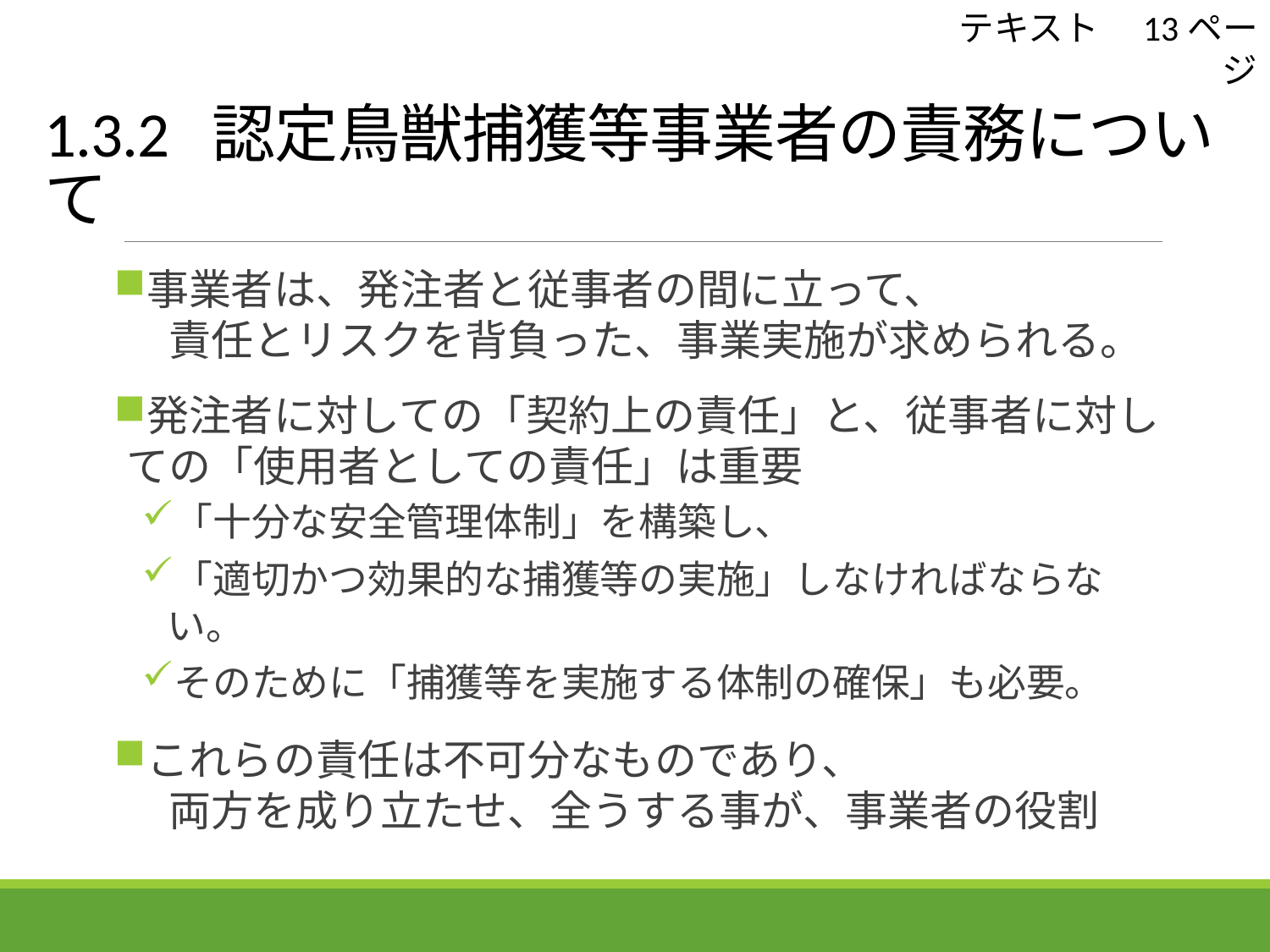

テキスト　13ページ
# 1.3.2  認定鳥獣捕獲等事業者の責務について
事業者は、発注者と従事者の間に立って、
　責任とリスクを背負った、事業実施が求められる。
発注者に対しての「契約上の責任」と、従事者に対しての「使用者としての責任」は重要
「十分な安全管理体制」を構築し、
「適切かつ効果的な捕獲等の実施」しなければならない。
そのために「捕獲等を実施する体制の確保」も必要。
これらの責任は不可分なものであり、
　両方を成り立たせ、全うする事が、事業者の役割